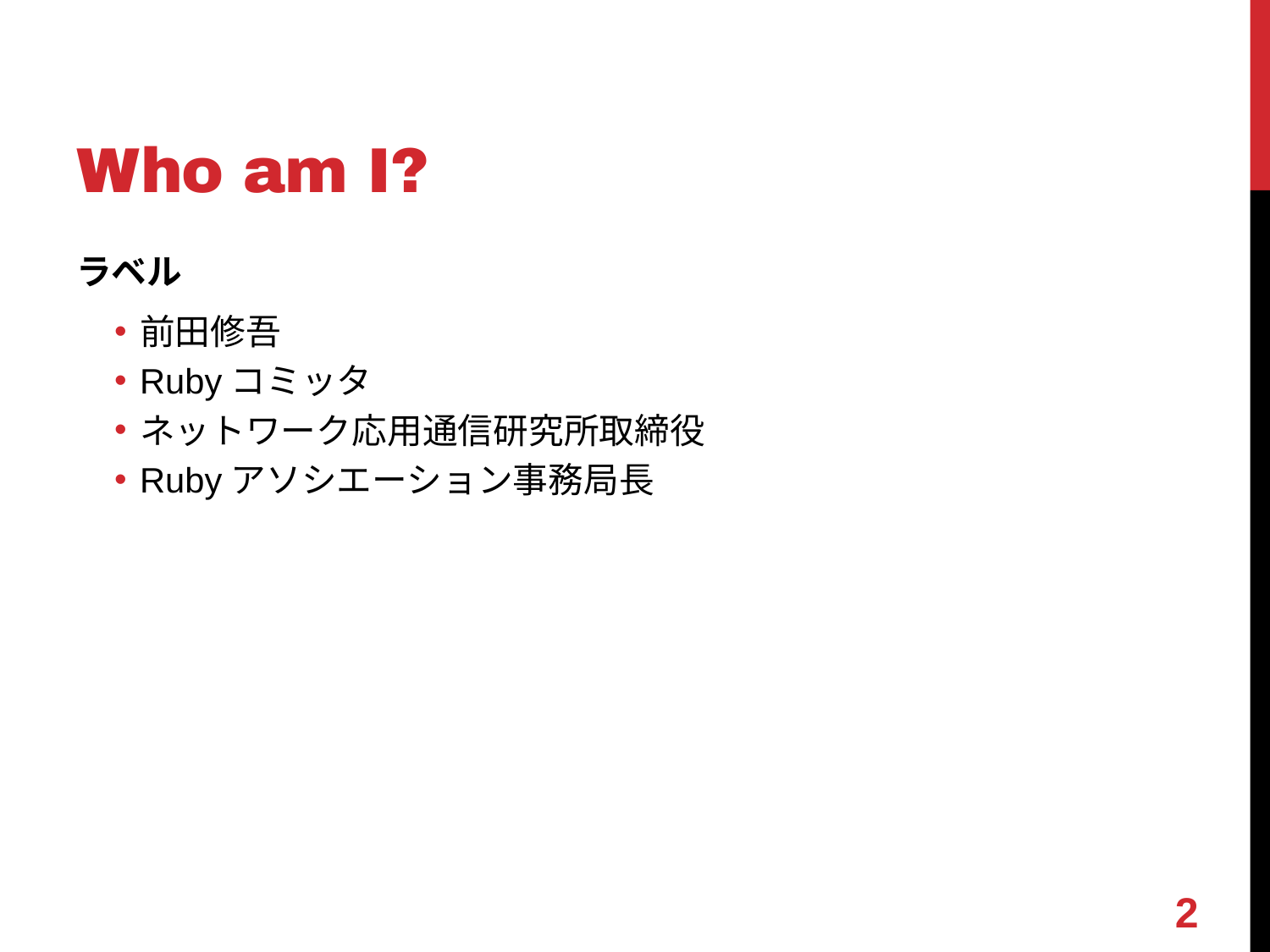

# Who am I?
ラベル
前田修吾
Rubyコミッタ
ネットワーク応用通信研究所取締役
Rubyアソシエーション事務局長
2